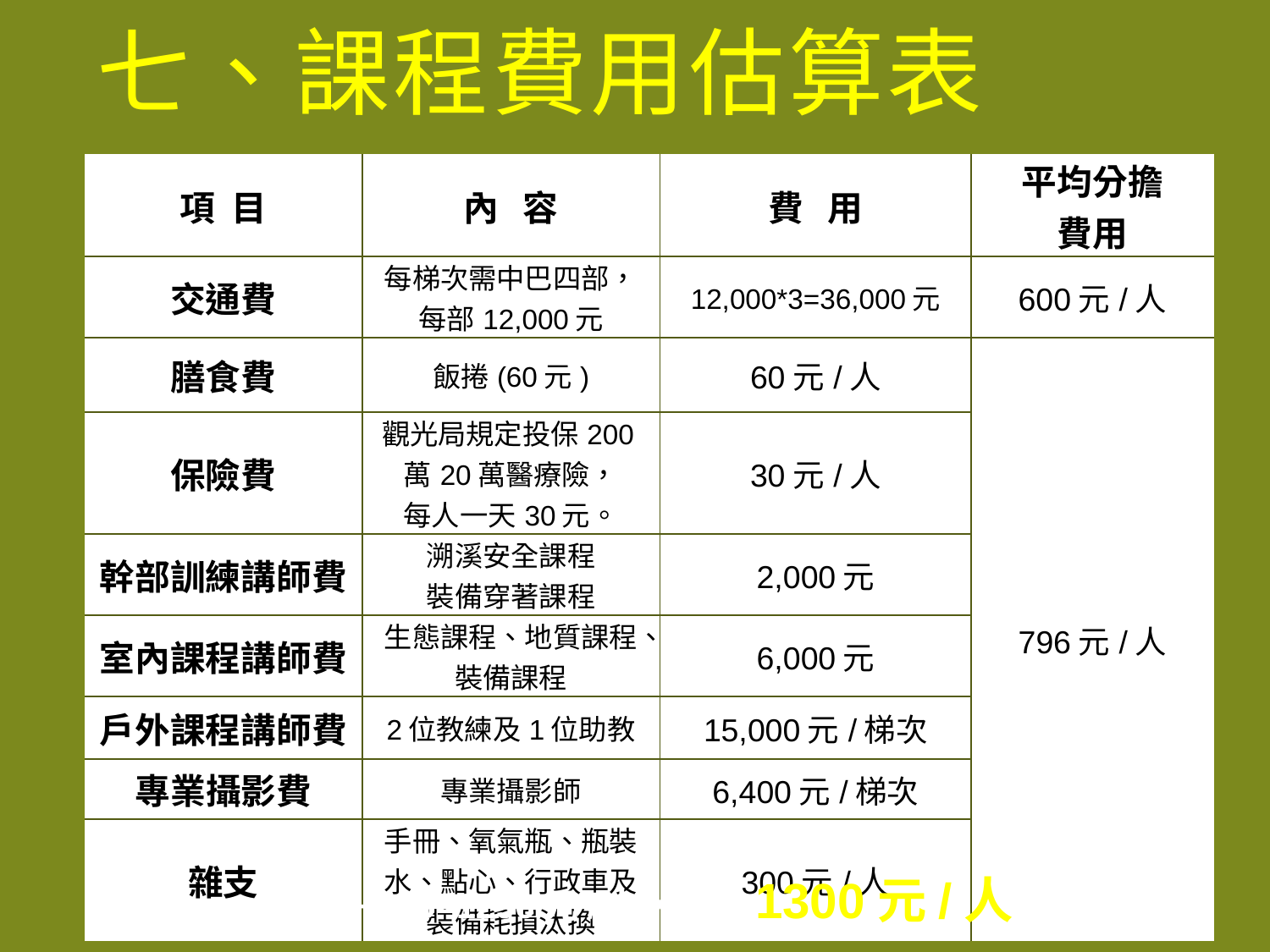

# 七、課程費用估算表
| 項 目 | 內 容 | 費 用 | 平均分擔 費用 |
| --- | --- | --- | --- |
| 交通費 | 每梯次需中巴四部，每部12,000元 | 12,000\*3=36,000元 | 600元/人 |
| 膳食費 | 飯捲(60元) | 60元/人 | 796元/人 |
| 保險費 | 觀光局規定投保200萬20萬醫療險， 每人一天30元。 | 30元/人 |  |
| 幹部訓練講師費 | 溯溪安全課程 裝備穿著課程 | 2,000元 |  |
| 室內課程講師費 | 生態課程、地質課程、裝備課程 | 6,000元 |  |
| 戶外課程講師費 | 2位教練及1位助教 | 15,000元/梯次 |  |
| 專業攝影費 | 專業攝影師 | 6,400元/梯次 |  |
| 雜支 | 手冊、氧氣瓶、瓶裝水、點心、行政車及裝備耗損汰換 | 300元/人 |  |
600+696=1296元/人，實收1300元/人